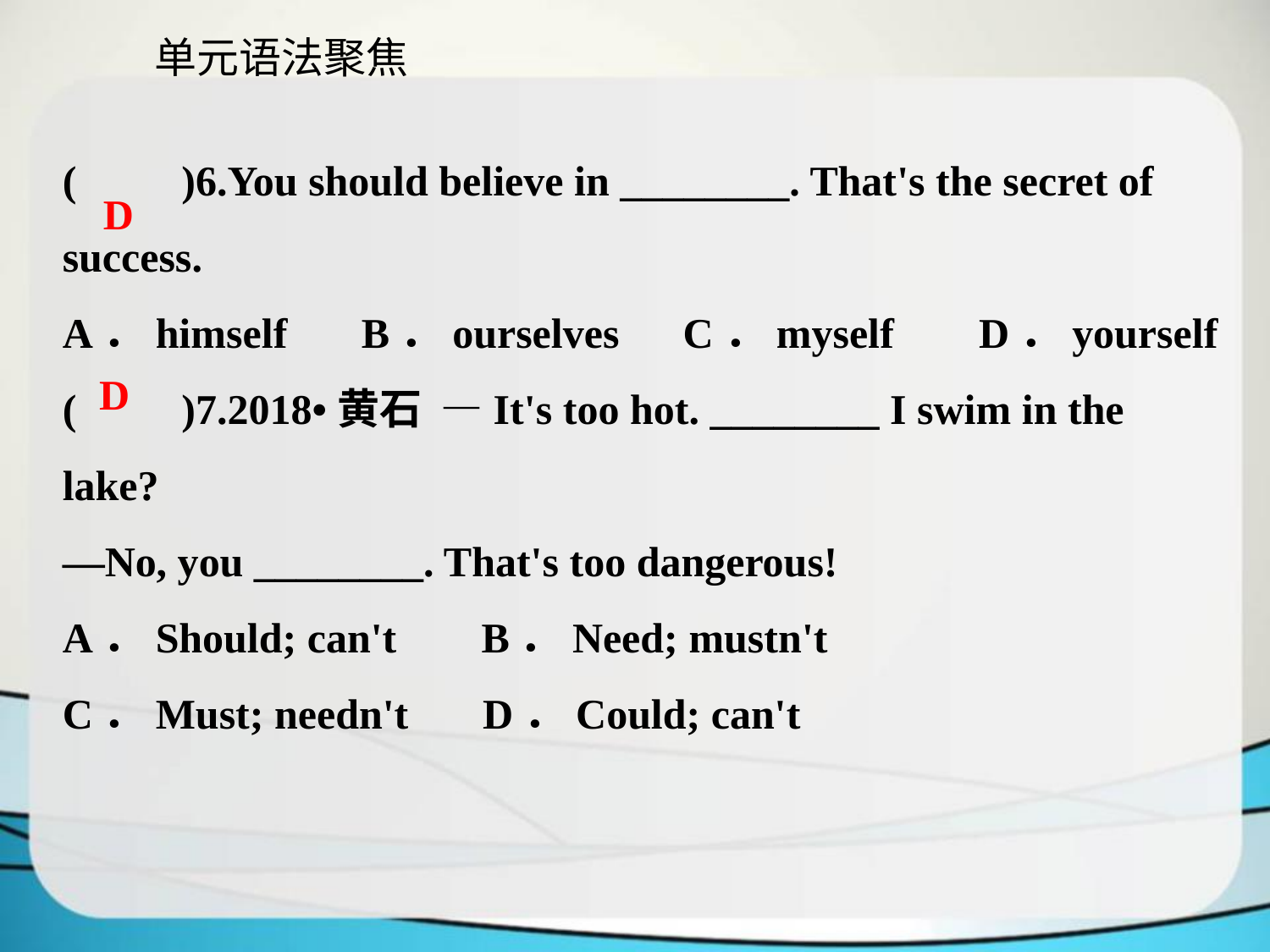

单元语法聚焦
(　　)6.You should believe in ________. That's the secret of success.
A．himself       B．ourselves      C．myself        D．yourself
(　　)7.2018•黄石  —It's too hot. ________ I swim in the lake?
—No, you ________. That's too dangerous!
A．Should; can't        B．Need; mustn't
C．Must; needn't       D．Could; can't
D
D